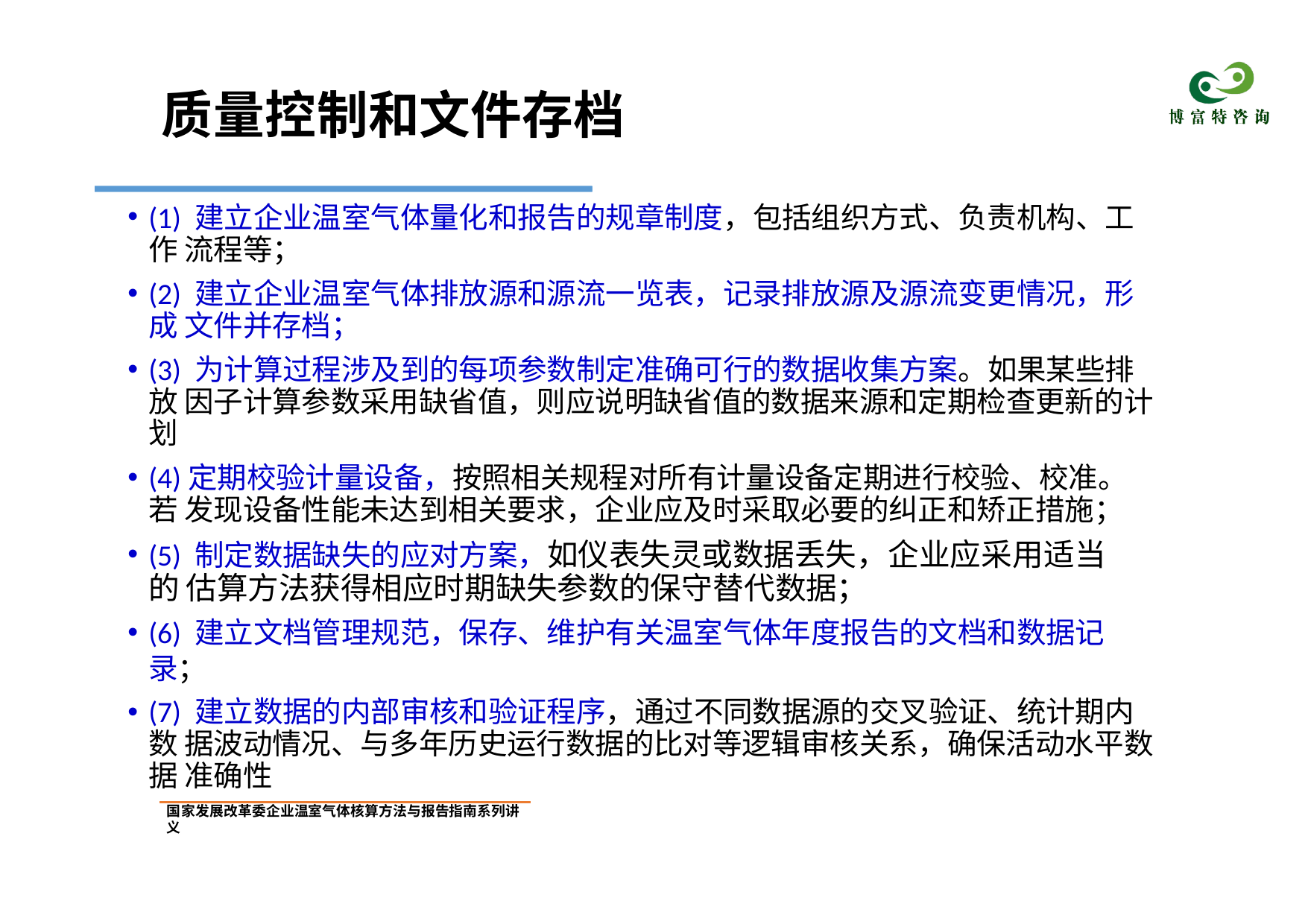

# 质量控制和文件存档
(1) 建立企业温室气体量化和报告的规章制度，包括组织方式、负责机构、工作 流程等；
(2) 建立企业温室气体排放源和源流一览表，记录排放源及源流变更情况，形成 文件并存档；
(3) 为计算过程涉及到的每项参数制定准确可行的数据收集方案。如果某些排放 因子计算参数采用缺省值，则应说明缺省值的数据来源和定期检查更新的计划
(4)定期校验计量设备，按照相关规程对所有计量设备定期进行校验、校准。若 发现设备性能未达到相关要求，企业应及时采取必要的纠正和矫正措施；
(5) 制定数据缺失的应对方案，如仪表失灵或数据丢失，企业应采用适当的 估算方法获得相应时期缺失参数的保守替代数据；
(6) 建立文档管理规范，保存、维护有关温室气体年度报告的文档和数据记录；
(7) 建立数据的内部审核和验证程序，通过不同数据源的交叉验证、统计期内数 据波动情况、与多年历史运行数据的比对等逻辑审核关系，确保活动水平数据 准确性
国家发展改革委企业温室气体核算方法与报告指南系列讲义